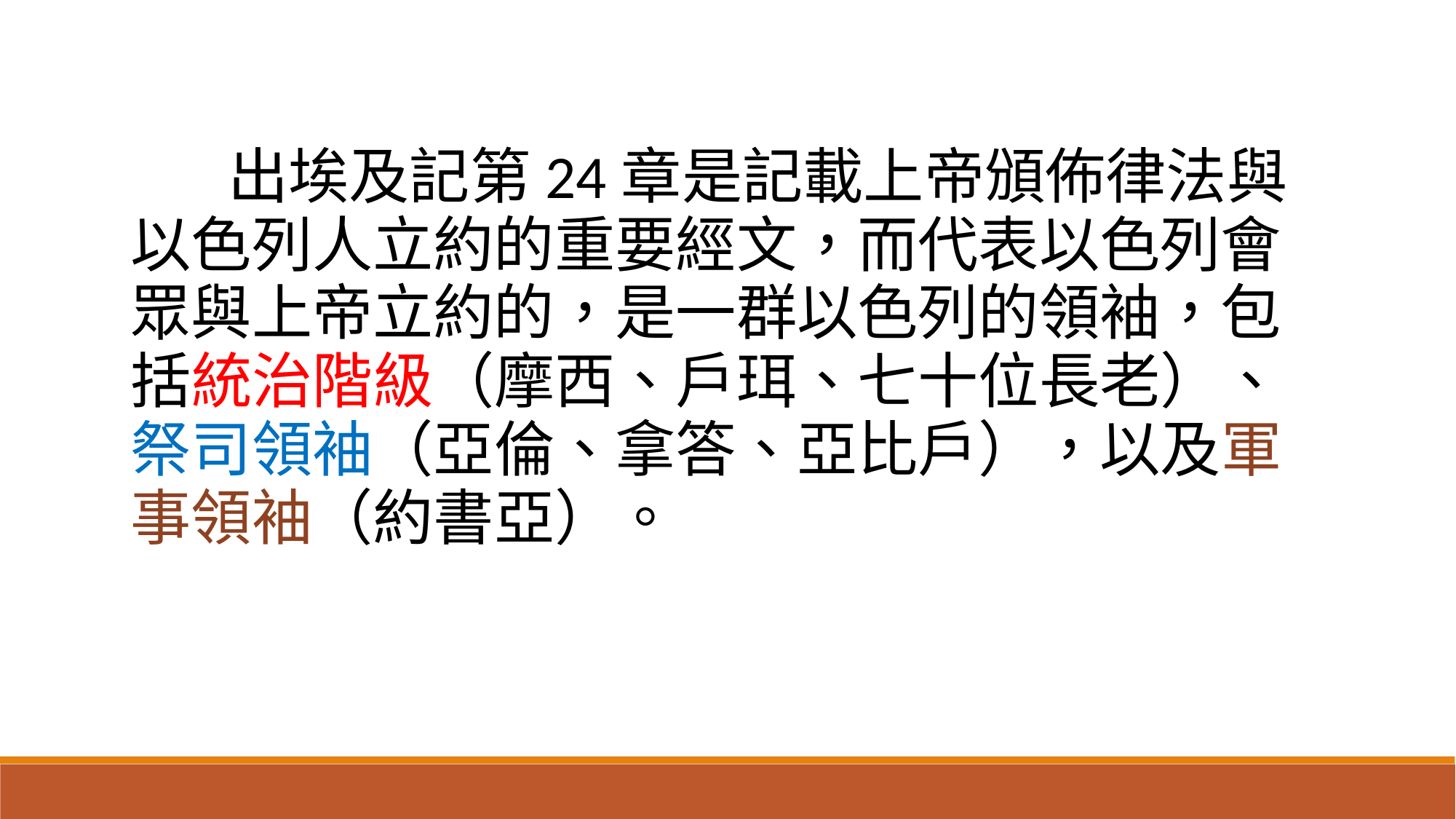

出埃及記第24章是記載上帝頒佈律法與以色列人立約的重要經文，而代表以色列會眾與上帝立約的，是一群以色列的領袖，包括統治階級（摩西、戶珥、七十位長老）、祭司領袖（亞倫、拿答、亞比戶），以及軍事領袖（約書亞）。